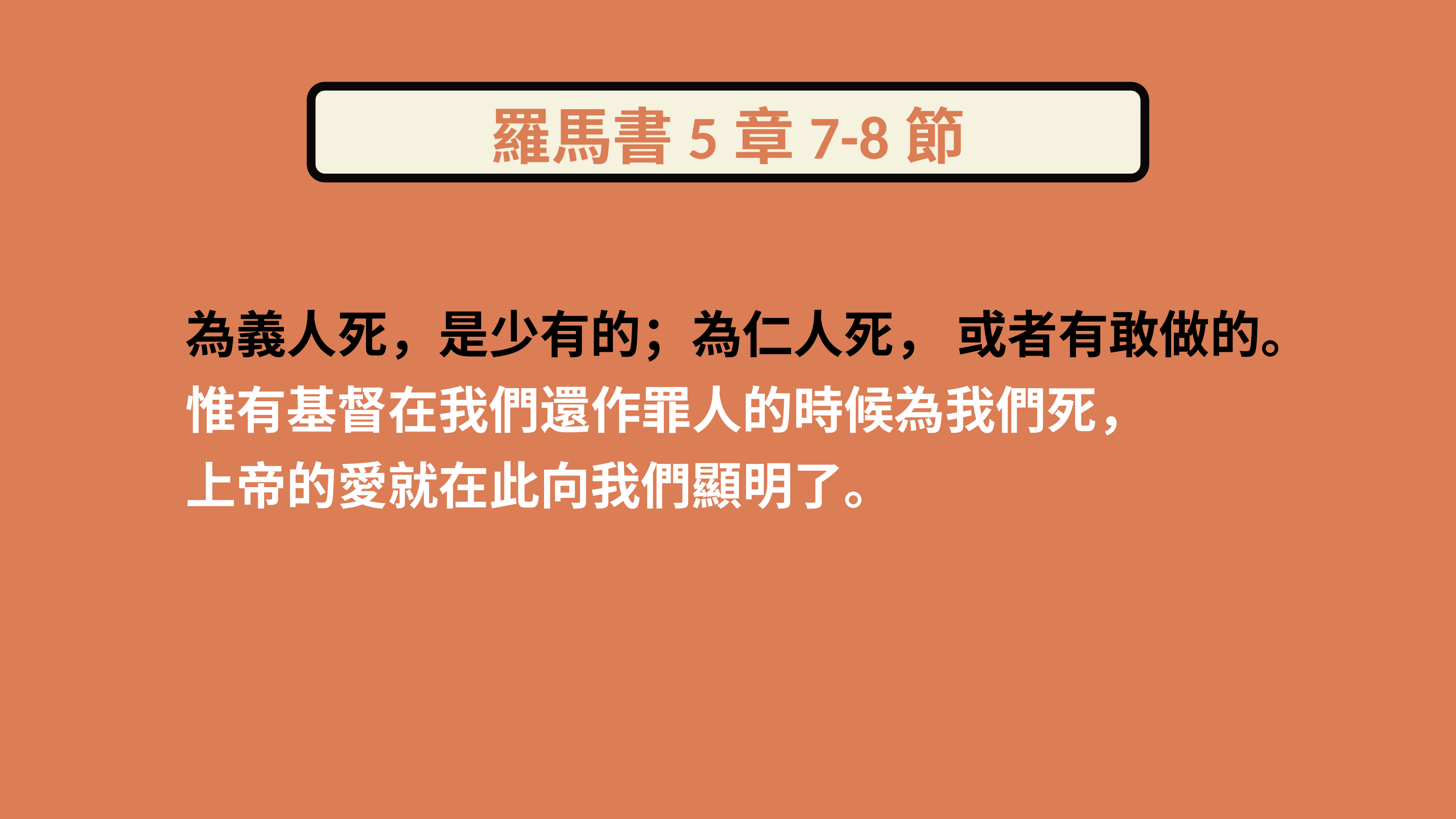

羅馬書5章7-8節
為義人死，是少有的；為仁人死， 或者有敢做的。惟有基督在我們還作罪人的時候為我們死，
上帝的愛就在此向我們顯明了。